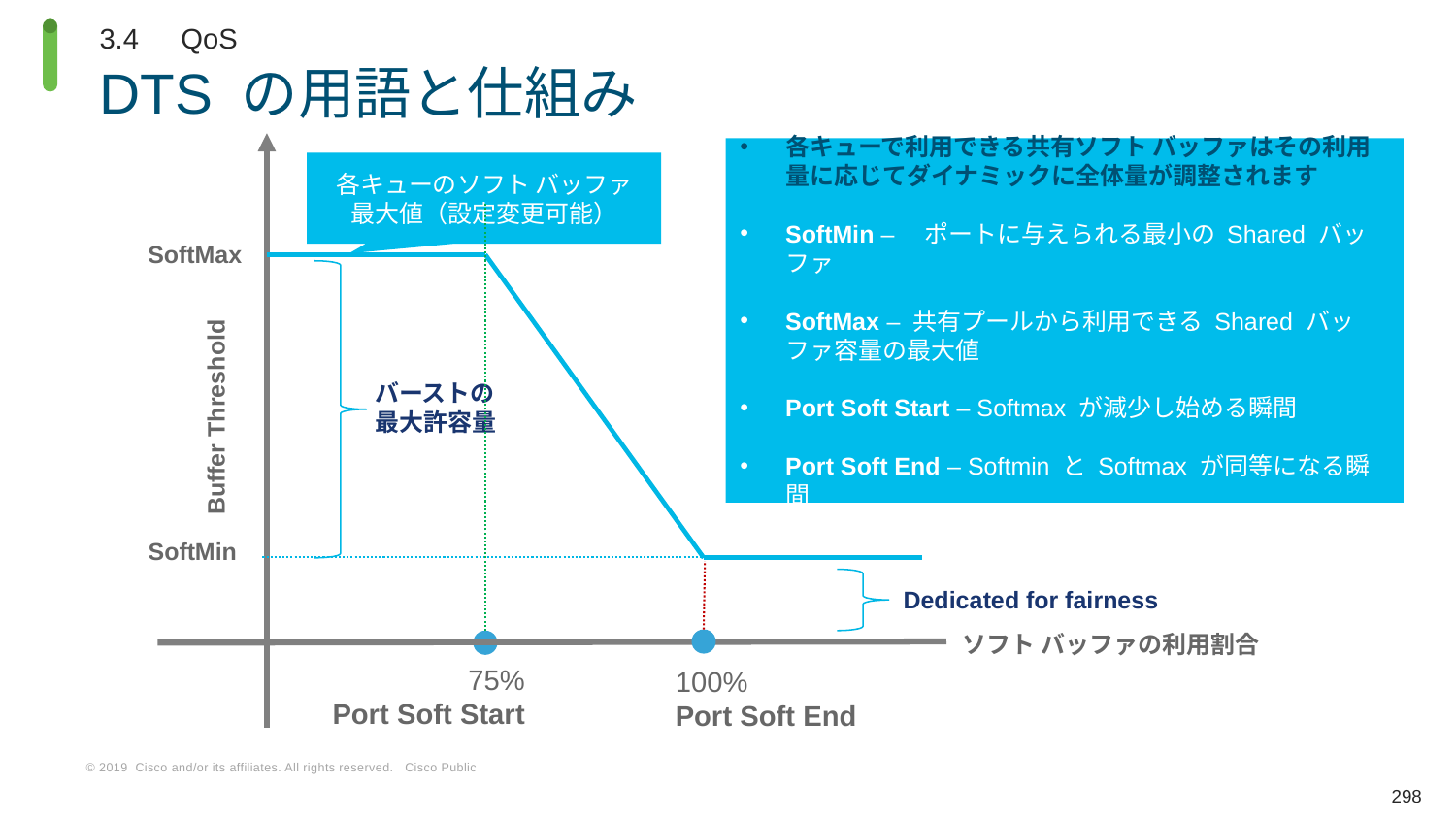

3.4　QoS
# DTS の用語と仕組み
SoftMax
Buffer Threshold
SoftMin
Dedicated for fairness
ソフト バッファの利用割合

75%
Port Soft Start
100%
Port Soft End
各キューで利用できる共有ソフト バッファはその利用量に応じてダイナミックに全体量が調整されます

SoftMin –　ポートに与えられる最小の Shared バッファ
SoftMax – 共有プールから利用できる Shared バッファ容量の最大値
Port Soft Start – Softmax が減少し始める瞬間
Port Soft End – Softmin と Softmax が同等になる瞬間
各キューのソフト バッファ
最大値（設定変更可能）

バーストの
最大許容量

298